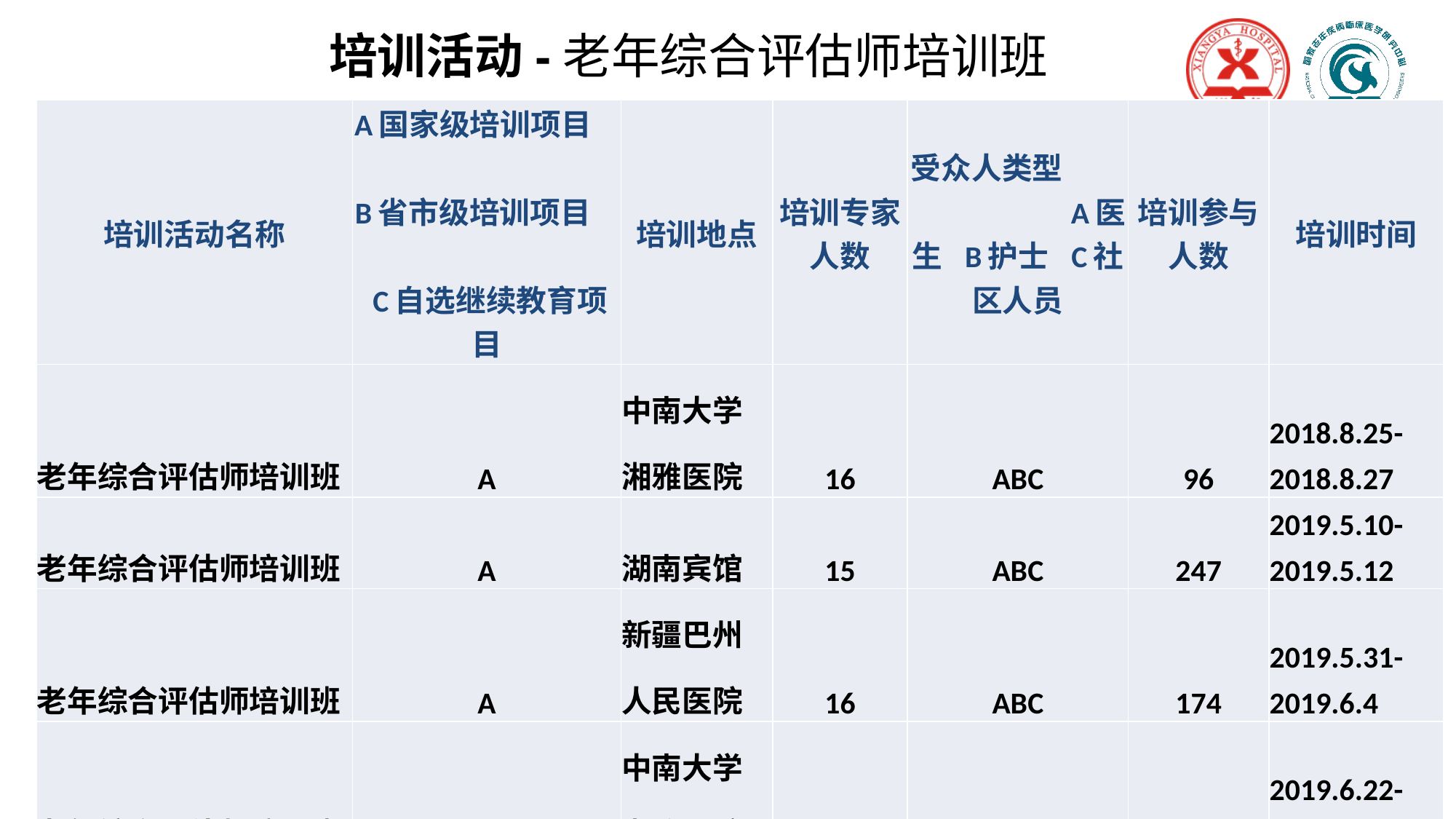

培训活动-老年综合评估师培训班

| 培训活动名称 | A国家级培训项目 B省市级培训项目 C自选继续教育项目 | 培训地点 | 培训专家人数 | 受众人类型 A医生 B护士 C社区人员 | 培训参与人数 | 培训时间 |
| --- | --- | --- | --- | --- | --- | --- |
| 老年综合评估师培训班 | A | 中南大学湘雅医院 | 16 | ABC | 96 | 2018.8.25-2018.8.27 |
| 老年综合评估师培训班 | A | 湖南宾馆 | 15 | ABC | 247 | 2019.5.10-2019.5.12 |
| 老年综合评估师培训班 | A | 新疆巴州人民医院 | 16 | ABC | 174 | 2019.5.31-2019.6.4 |
| 老年综合评估师培训班 | A | 中南大学湘雅医院 | 16 | ABC | 127 | 2019.6.22-2019.6.24 |
| 老年综合评估师培训班 | A | 长沙市维也纳酒店 | 15 | ABC | 69 | 2019.8.7-2019.8.10 |